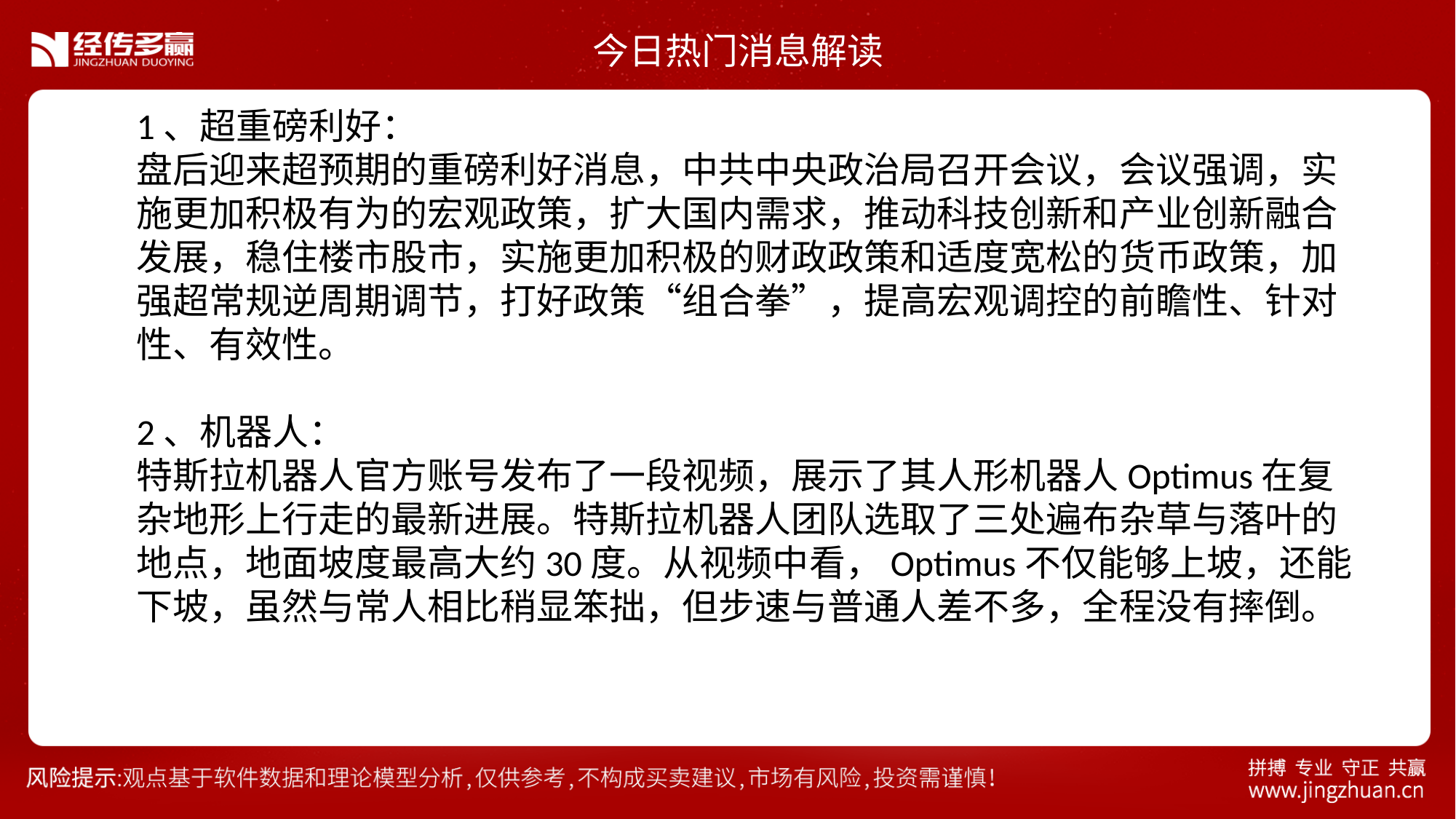

今日热门消息解读
1、超重磅利好：
盘后迎来超预期的重磅利好消息，中共中央政治局召开会议，会议强调，实施更加积极有为的宏观政策，扩大国内需求，推动科技创新和产业创新融合发展，稳住楼市股市，实施更加积极的财政政策和适度宽松的货币政策，加强超常规逆周期调节，打好政策“组合拳”，提高宏观调控的前瞻性、针对性、有效性。

2、机器人：
特斯拉机器人官方账号发布了一段视频，展示了其人形机器人Optimus在复杂地形上行走的最新进展。特斯拉机器人团队选取了三处遍布杂草与落叶的地点，地面坡度最高大约30度。从视频中看，Optimus不仅能够上坡，还能下坡，虽然与常人相比稍显笨拙，但步速与普通人差不多，全程没有摔倒。